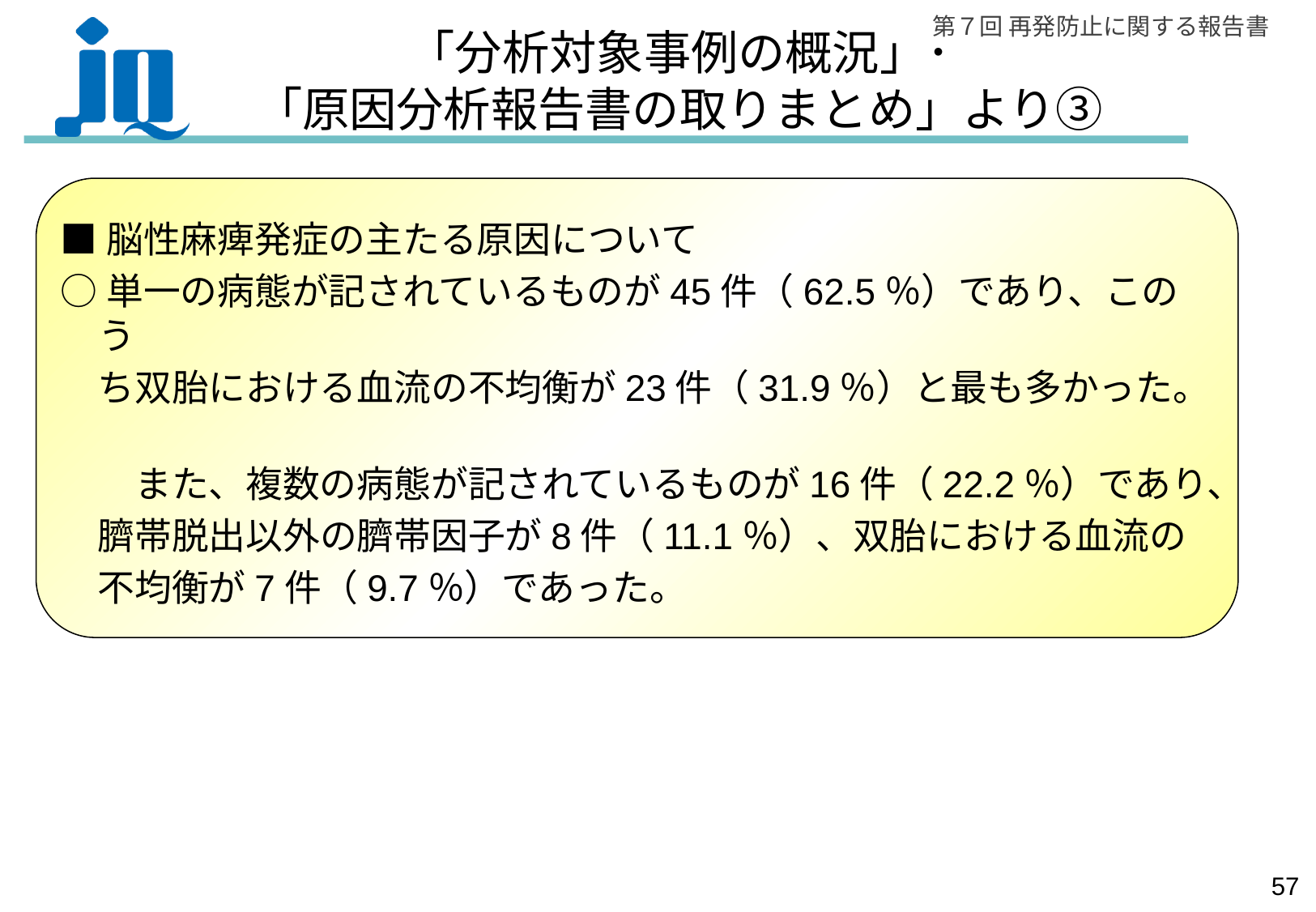

# 「分析対象事例の概況」･ 「原因分析報告書の取りまとめ」より③
■脳性麻痺発症の主たる原因について
○単一の病態が記されているものが45件（62.5％）であり、このう
　ち双胎における血流の不均衡が23件（31.9％）と最も多かった。
　　また、複数の病態が記されているものが16件（22.2％）であり、
　臍帯脱出以外の臍帯因子が8件（11.1％）、双胎における血流の
　不均衡が7件（9.7％）であった。
57